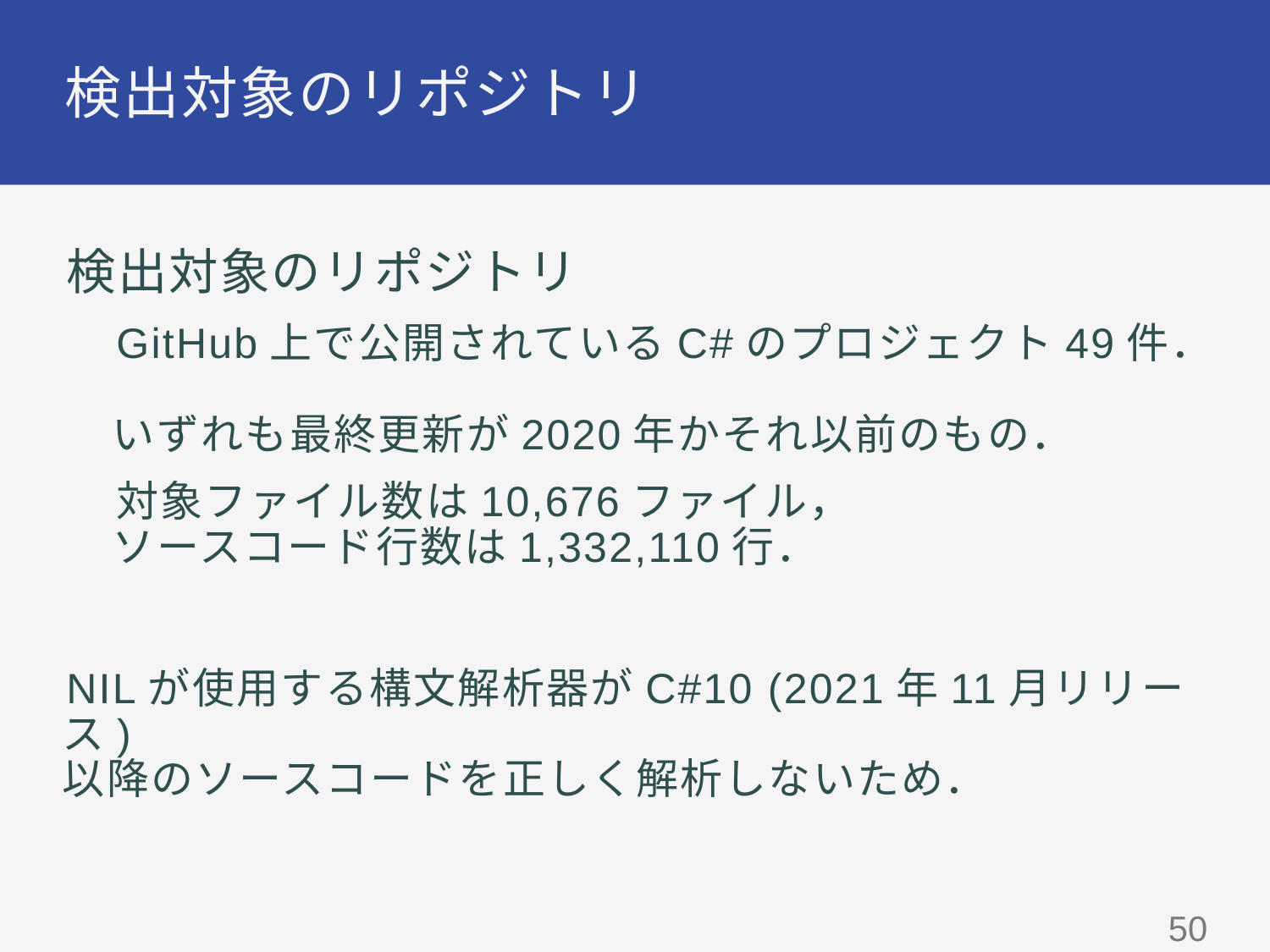

# 検出対象のリポジトリ
検出対象のリポジトリ
GitHub上で公開されているC#のプロジェクト49件．
いずれも最終更新が2020年かそれ以前のもの．
対象ファイル数は10,676ファイル，
ソースコード行数は1,332,110行．

NILが使用する構文解析器がC#10 (2021年11月リリース)
以降のソースコードを正しく解析しないため．
50